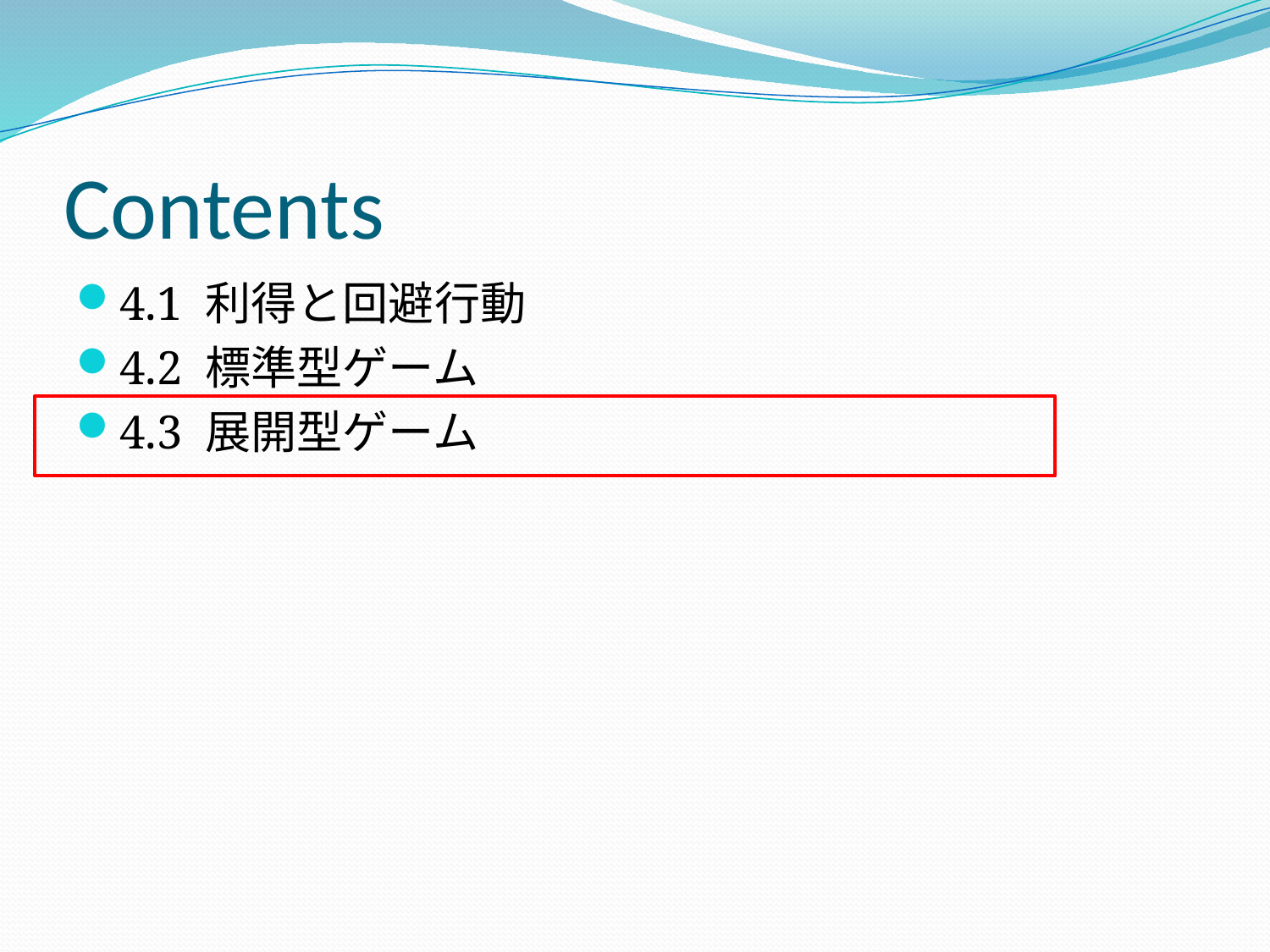

# Contents
4.1 利得と回避行動
4.2 標準型ゲーム
4.3 展開型ゲーム